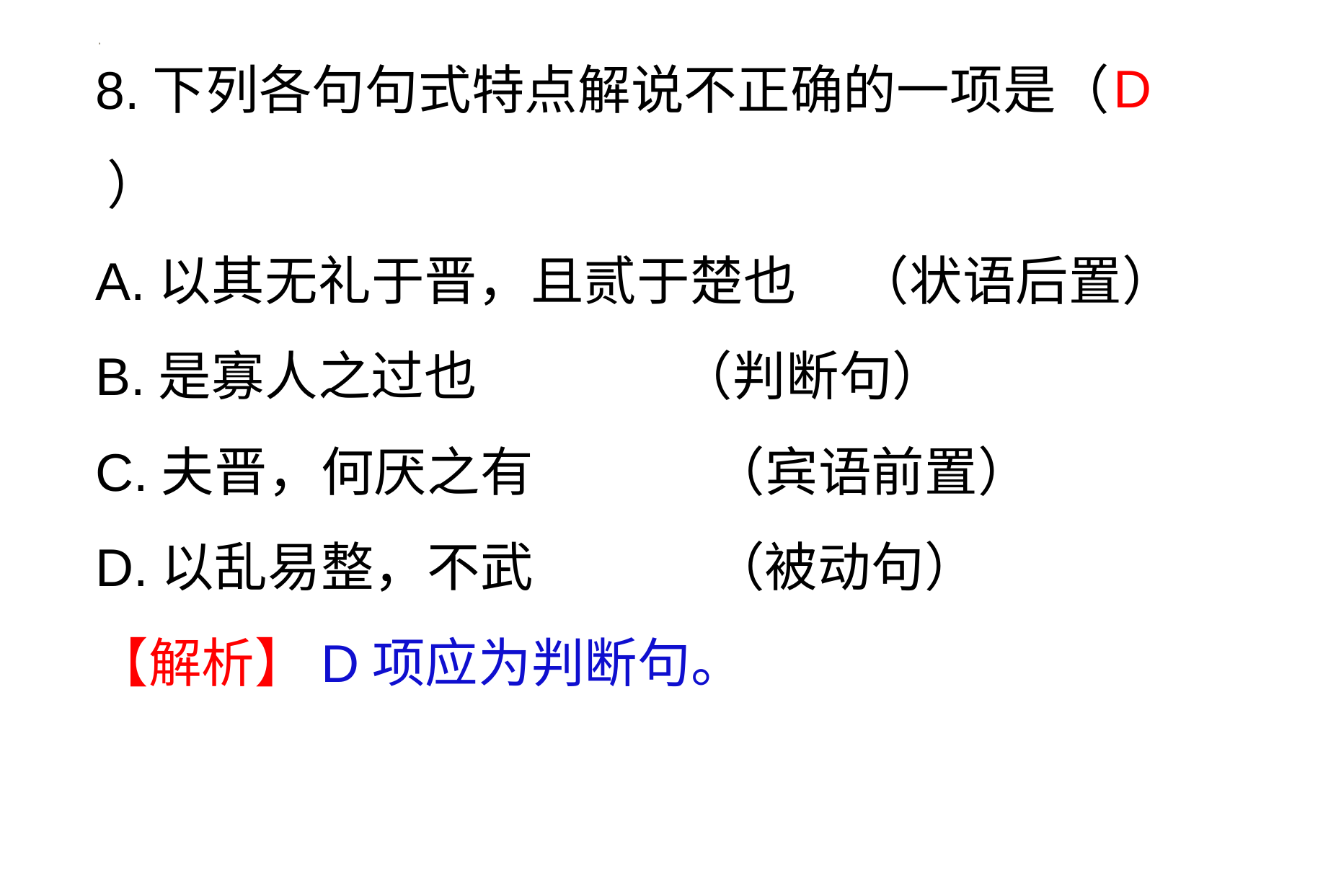

8.下列各句句式特点解说不正确的一项是（    ）
A.以其无礼于晋，且贰于楚也     （状语后置）
B.是寡人之过也                 （判断句）
C.夫晋，何厌之有               （宾语前置）
D.以乱易整，不武               （被动句）
【解析】D项应为判断句。
D